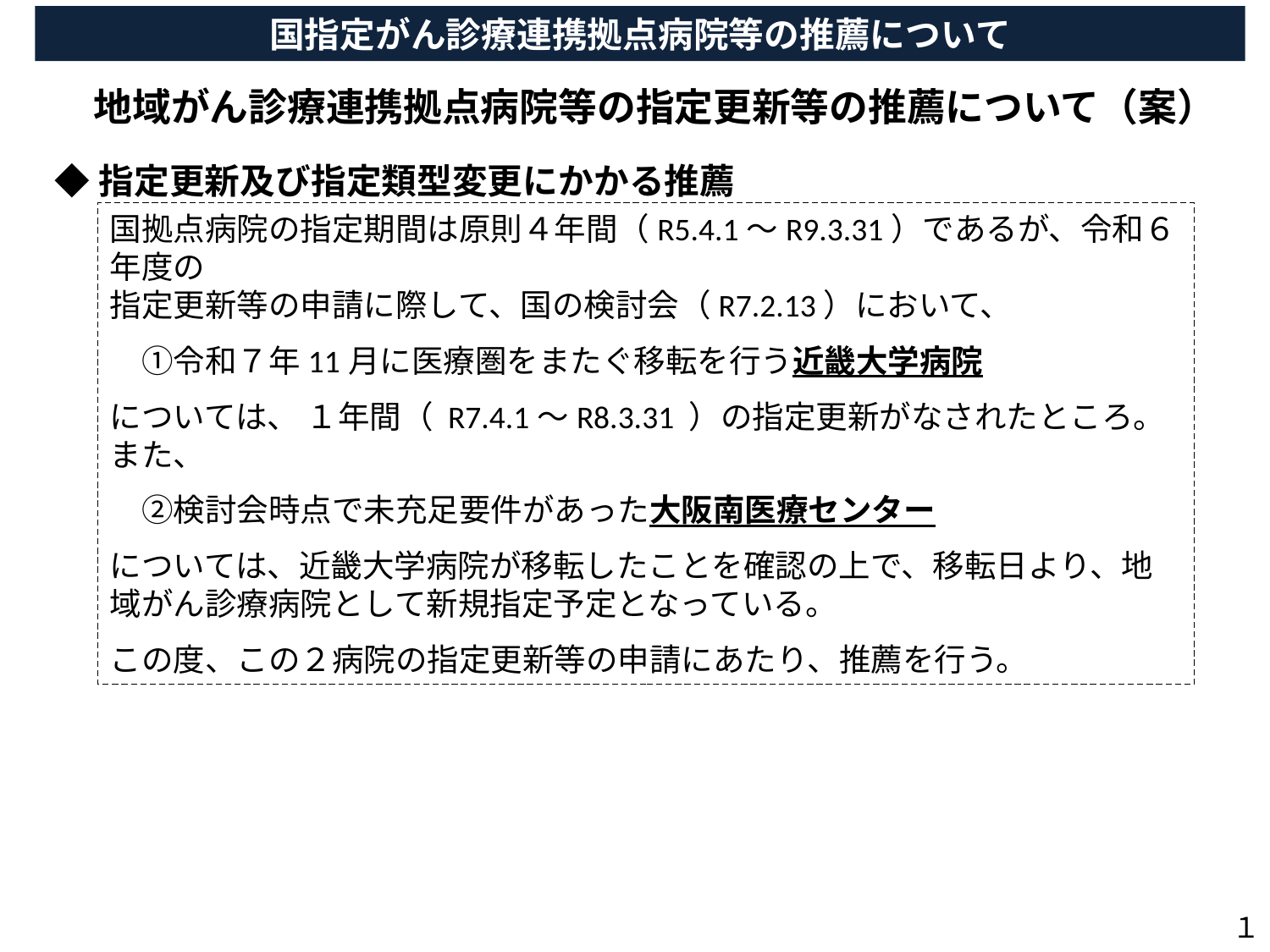

国指定がん診療連携拠点病院等の推薦について
　地域がん診療連携拠点病院等の指定更新等の推薦について（案）
◆指定更新及び指定類型変更にかかる推薦

国拠点病院の指定期間は原則４年間（R5.4.1～R9.3.31）であるが、令和６年度の
指定更新等の申請に際して、国の検討会（R7.2.13）において、

　①令和７年11月に医療圏をまたぐ移転を行う近畿大学病院

については、 １年間（ R7.4.1～R8.3.31 ）の指定更新がなされたところ。また、

　②検討会時点で未充足要件があった大阪南医療センター

については、近畿大学病院が移転したことを確認の上で、移転日より、地域がん診療病院として新規指定予定となっている。

この度、この２病院の指定更新等の申請にあたり、推薦を行う。
１